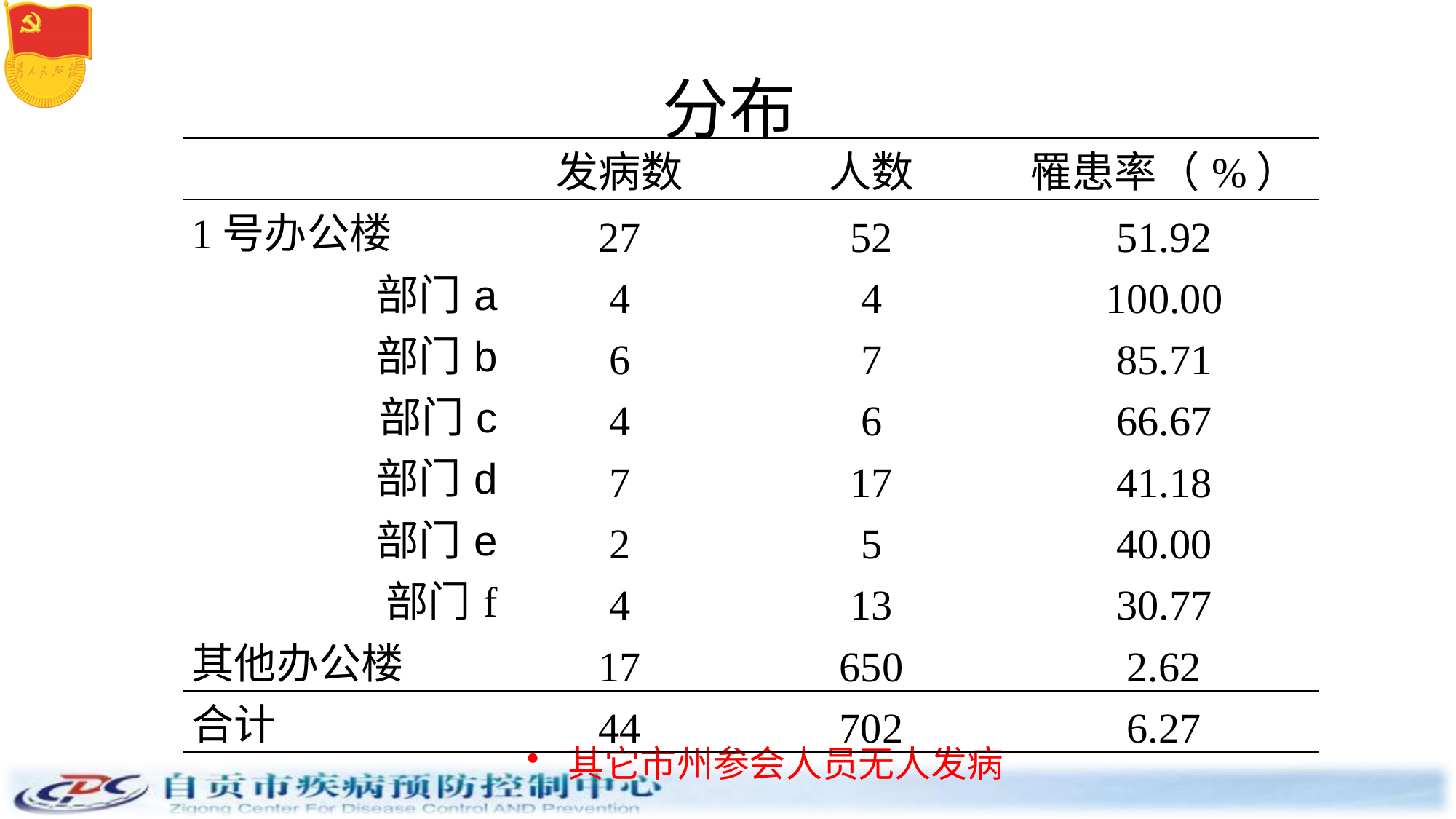

# 分布
|  | 发病数 | 人数 | 罹患率（%） |
| --- | --- | --- | --- |
| 1号办公楼 | 27 | 52 | 51.92 |
| 部门a | 4 | 4 | 100.00 |
| 部门b | 6 | 7 | 85.71 |
| 部门c | 4 | 6 | 66.67 |
| 部门d | 7 | 17 | 41.18 |
| 部门e | 2 | 5 | 40.00 |
| 部门f | 4 | 13 | 30.77 |
| 其他办公楼 | 17 | 650 | 2.62 |
| 合计 | 44 | 702 | 6.27 |
其它市州参会人员无人发病